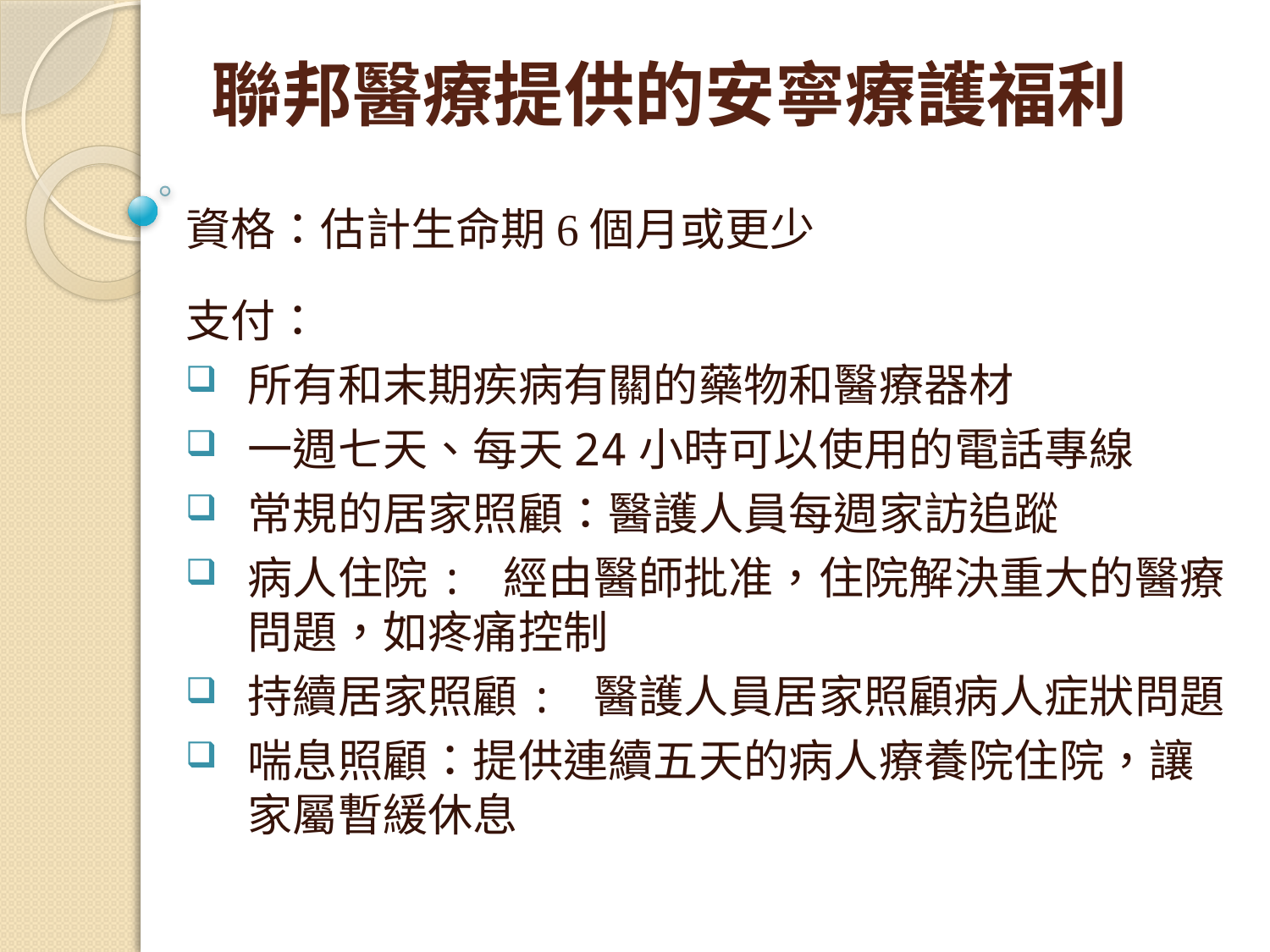

# 聯邦醫療提供的安寧療護福利
資格：估計生命期6個月或更少

支付：
所有和末期疾病有關的藥物和醫療器材
一週七天、每天24小時可以使用的電話專線
常規的居家照顧：醫護人員每週家訪追蹤
病人住院: 經由醫師批准，住院解決重大的醫療問題，如疼痛控制
持續居家照顧: 醫護人員居家照顧病人症狀問題
喘息照顧：提供連續五天的病人療養院住院，讓	家屬暫緩休息